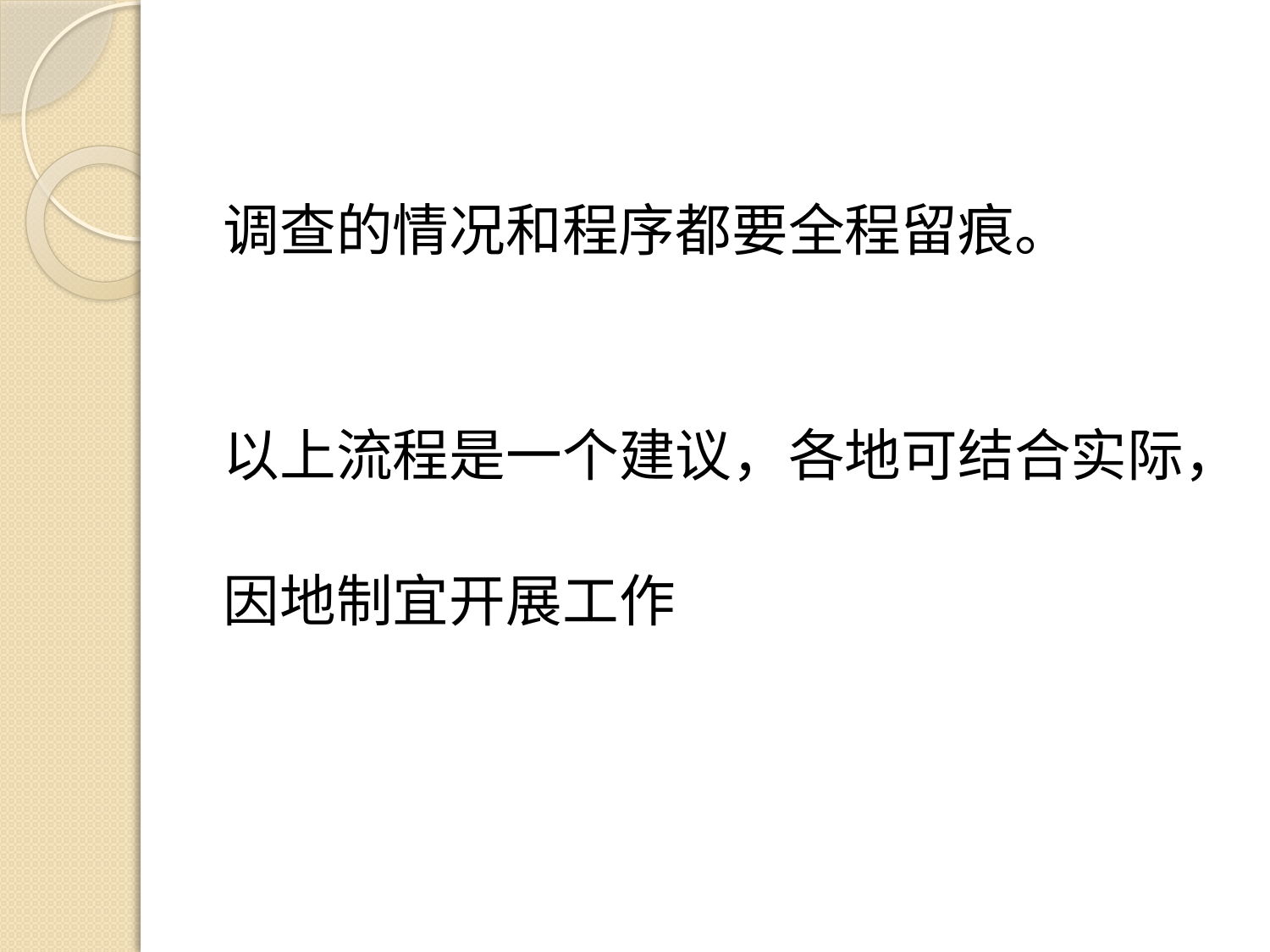

调查的情况和程序都要全程留痕。

以上流程是一个建议，各地可结合实际，
因地制宜开展工作